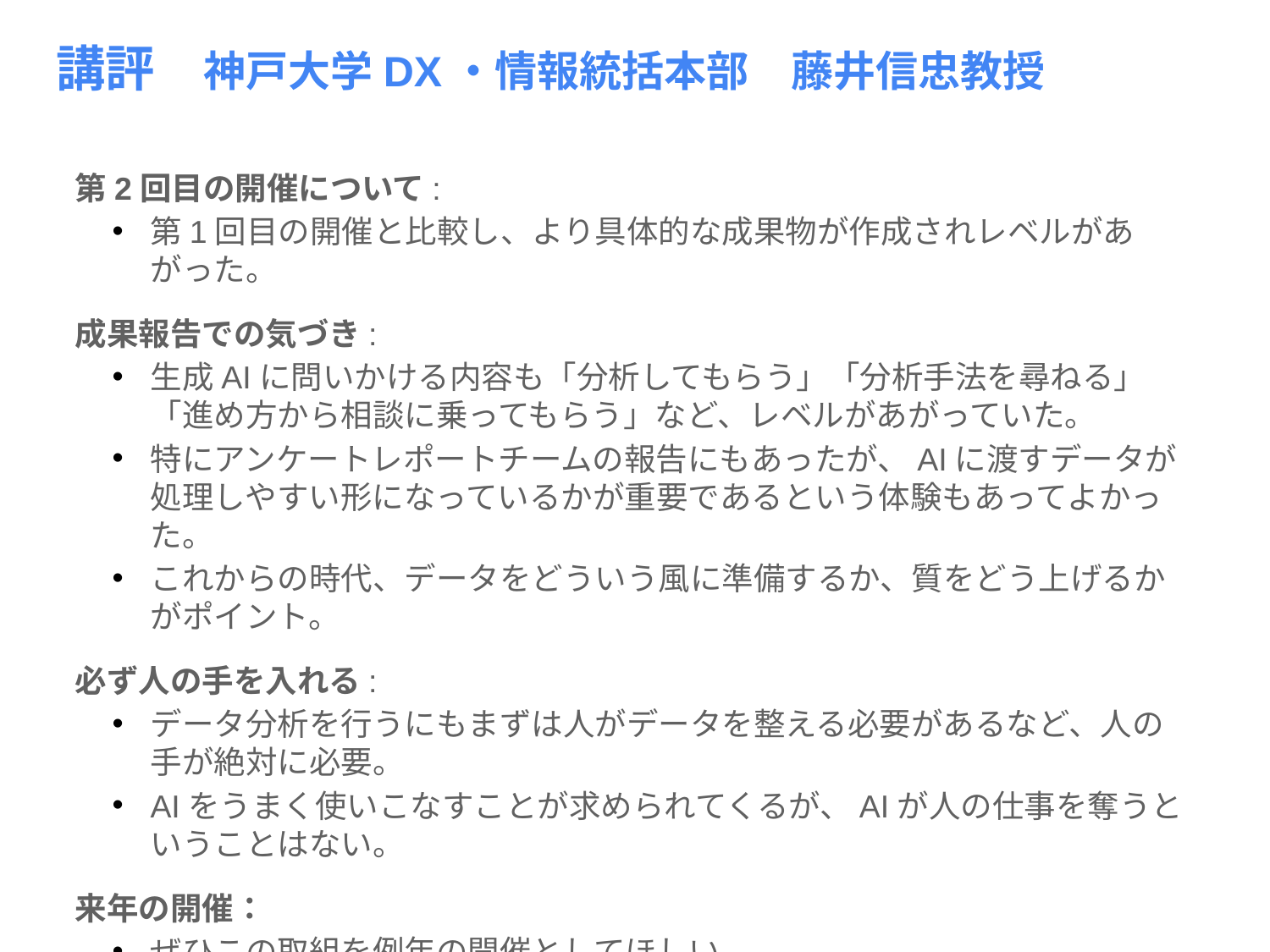

# 講評　神戸大学DX・情報統括本部　藤井信忠教授
第2回目の開催について:
第1回目の開催と比較し、より具体的な成果物が作成されレベルがあがった。
成果報告での気づき:
生成AIに問いかける内容も「分析してもらう」「分析手法を尋ねる」「進め方から相談に乗ってもらう」など、レベルがあがっていた。
特にアンケートレポートチームの報告にもあったが、AIに渡すデータが処理しやすい形になっているかが重要であるという体験もあってよかった。
これからの時代、データをどういう風に準備するか、質をどう上げるかがポイント。
必ず人の手を入れる:
データ分析を行うにもまずは人がデータを整える必要があるなど、人の手が絶対に必要。
AIをうまく使いこなすことが求められてくるが、AIが人の仕事を奪うということはない。
来年の開催：
ぜひこの取組を例年の開催としてほしい。